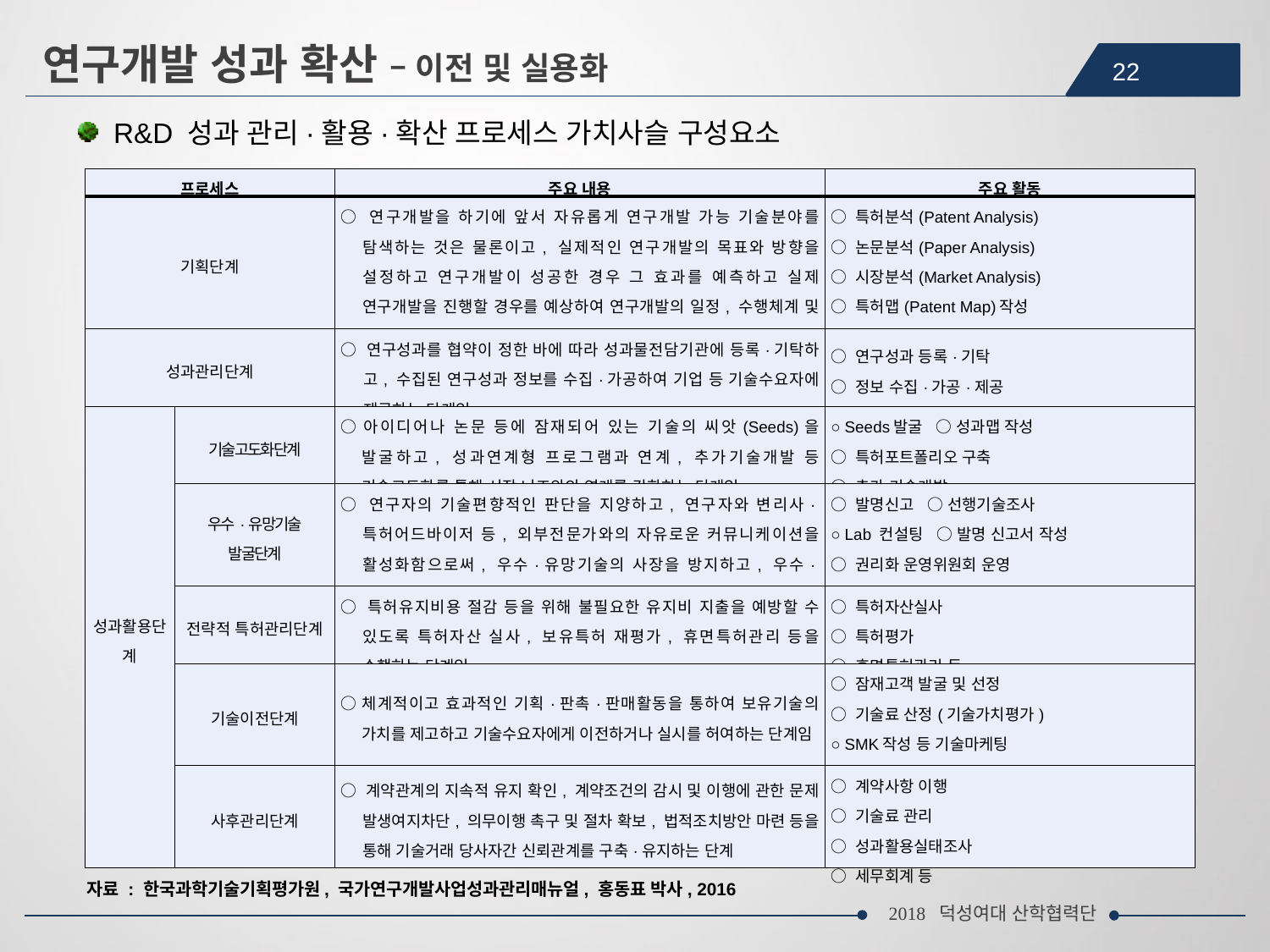

연구개발 성과 확산 – 이전 및 실용화

22
  R&D 성과 관리·활용·확산 프로세스 가치사슬 구성요소
| 프로세스 |  | 주요 내용 | 주요 활동 |
| --- | --- | --- | --- |
| 기획단계 |  | ○ 연구개발을 하기에 앞서 자유롭게 연구개발 가능 기술분야를 탐색하는 것은 물론이고, 실제적인 연구개발의 목표와 방향을 설정하고 연구개발이 성공한 경우 그 효과를 예측하고 실제 연구개발을 진행할 경우를 예상하여 연구개발의 일정, 수행체계 및 수행 내역 등을 계획하고 구성하는 단계임 | ○ 특허분석(Patent Analysis) ○ 논문분석(Paper Analysis) ○ 시장분석(Market Analysis) ○ 특허맵(Patent Map)작성 ○ 기술수요조사 등 |
| 성과관리단계 |  | ○ 연구성과를 협약이 정한 바에 따라 성과물전담기관에 등록·기탁하고, 수집된 연구성과 정보를 수집·가공하여 기업 등 기술수요자에 제공하는 단계임 | ○ 연구성과 등록·기탁 ○ 정보 수집·가공·제공 |
| 성과활용단계 | 기술고도화단계 | ○아이디어나 논문 등에 잠재되어 있는 기술의 씨앗(Seeds)을 발굴하고, 성과연계형 프로그램과 연계, 추가기술개발 등 기술고도화를 통해 시장 니즈와의 연계를 강화하는 단계임 | ○ Seeds발굴 ○ 성과맵 작성 ○ 특허포트폴리오 구축 ○ 추가 기술개발 |
|  | 우수·유망기술 발굴단계 | ○ 연구자의 기술편향적인 판단을 지양하고, 연구자와 변리사·특허어드바이저 등, 외부전문가와의 자유로운 커뮤니케이션을 활성화함으로써, 우수·유망기술의 사장을 방지하고, 우수·유망기술의 권리화를 가능하게 하는 단계임 | ○ 발명신고 ○ 선행기술조사 ○ Lab 컨설팅 ○ 발명 신고서 작성 ○ 권리화 운영위원회 운영 ○ 권리화 |
|  | 전략적 특허관리단계 | ○ 특허유지비용 절감 등을 위해 불필요한 유지비 지출을 예방할 수 있도록 특허자산 실사, 보유특허 재평가, 휴면특허관리 등을 수행하는 단계임 | ○ 특허자산실사 ○ 특허평가 ○ 휴면특허관리 등 |
|  | 기술이전단계 | ○체계적이고 효과적인 기획·판촉·판매활동을 통하여 보유기술의 가치를 제고하고 기술수요자에게 이전하거나 실시를 허여하는 단계임 | ○ 잠재고객 발굴 및 선정 ○ 기술료 산정(기술가치평가) ○ SMK작성 등 기술마케팅 ○ 기술협상 ○ 기술이전 계약체결 등 |
|  | 사후관리단계 | ○ 계약관계의 지속적 유지 확인, 계약조건의 감시 및 이행에 관한 문제 발생여지차단, 의무이행 촉구 및 절차 확보, 법적조치방안 마련 등을 통해 기술거래 당사자간 신뢰관계를 구축·유지하는 단계 | ○ 계약사항 이행 ○ 기술료 관리 ○ 성과활용실태조사 ○ 세무회계 등 |
자료 : 한국과학기술기획평가원, 국가연구개발사업성과관리매뉴얼, 홍동표 박사, 2016